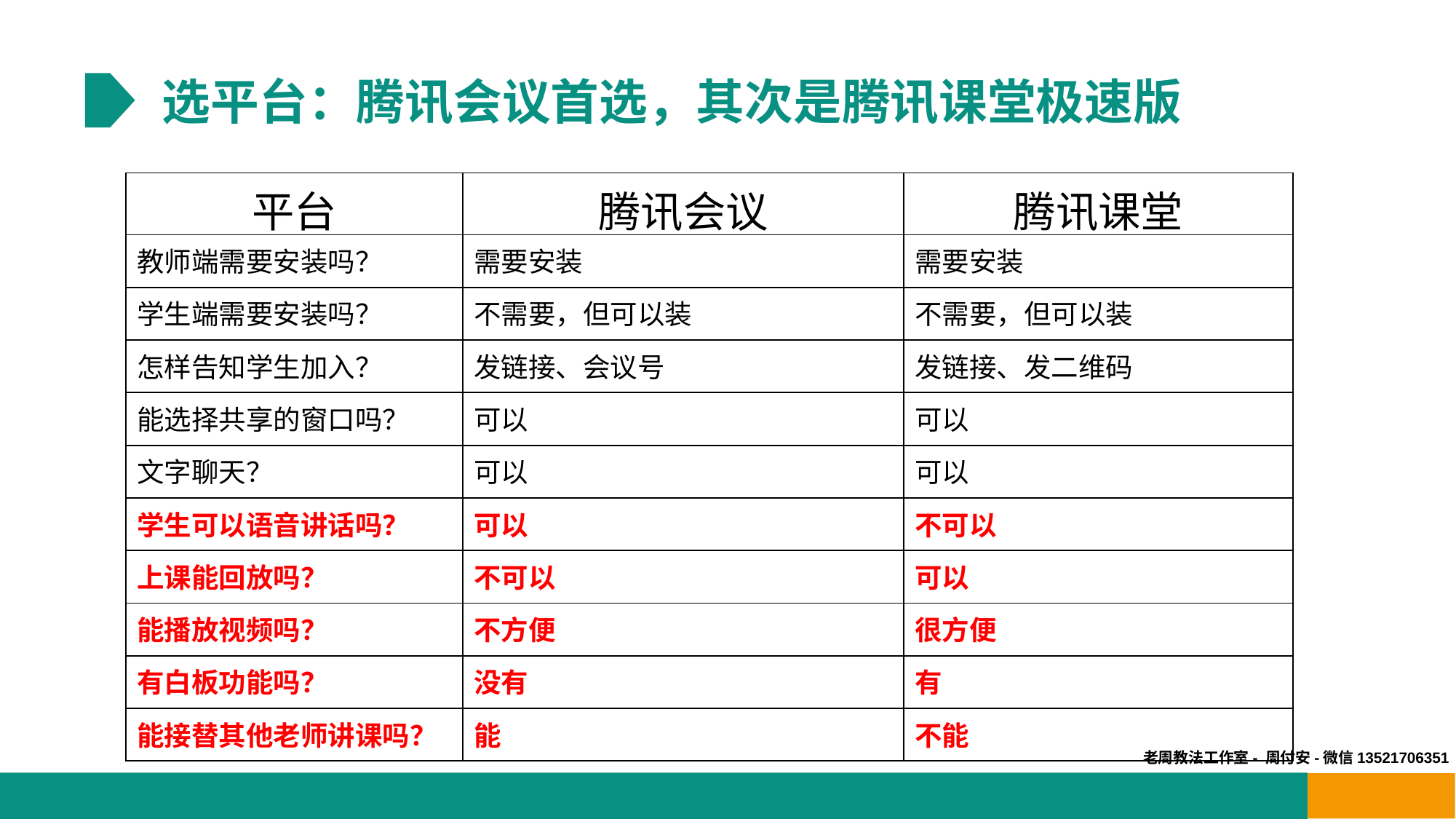

选平台：腾讯会议首选，其次是腾讯课堂极速版
| 平台 | 腾讯会议 | 腾讯课堂 |
| --- | --- | --- |
| 教师端需要安装吗？ | 需要安装 | 需要安装 |
| 学生端需要安装吗？ | 不需要，但可以装 | 不需要，但可以装 |
| 怎样告知学生加入？ | 发链接、会议号 | 发链接、发二维码 |
| 能选择共享的窗口吗？ | 可以 | 可以 |
| 文字聊天？ | 可以 | 可以 |
| 学生可以语音讲话吗？ | 可以 | 不可以 |
| 上课能回放吗？ | 不可以 | 可以 |
| 能播放视频吗？ | 不方便 | 很方便 |
| 有白板功能吗？ | 没有 | 有 |
| 能接替其他老师讲课吗？ | 能 | 不能 |